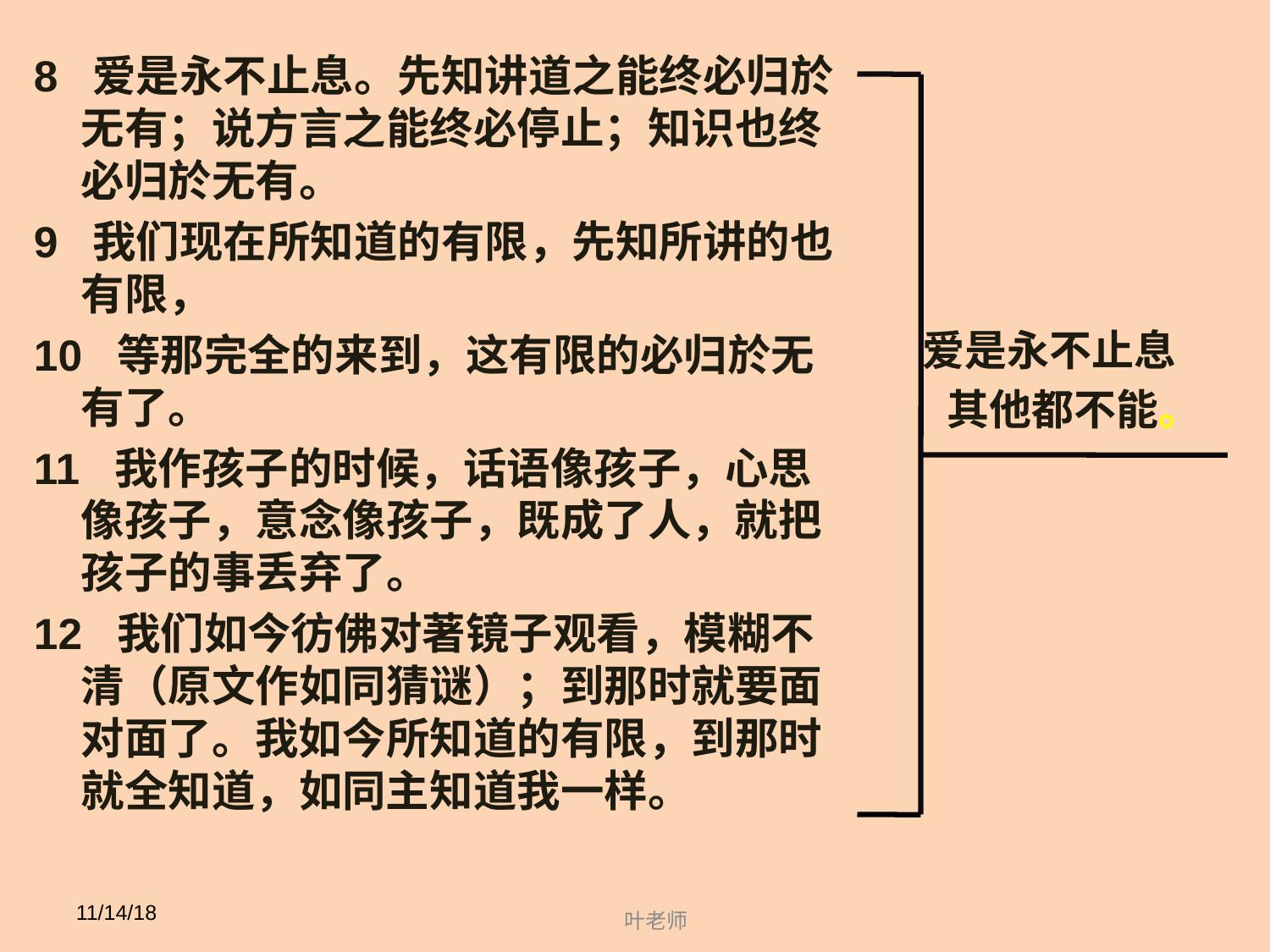

爱是永不止息
       其他都不能。
8  爱是永不止息。先知讲道之能终必归於无有；说方言之能终必停止；知识也终必归於无有。
9  我们现在所知道的有限，先知所讲的也有限，
10  等那完全的来到，这有限的必归於无有了。
11  我作孩子的时候，话语像孩子，心思像孩子，意念像孩子，既成了人，就把孩子的事丢弃了。
12  我们如今彷佛对著镜子观看，模糊不清（原文作如同猜谜）；到那时就要面对面了。我如今所知道的有限，到那时就全知道，如同主知道我一样。
11/14/18

叶老师